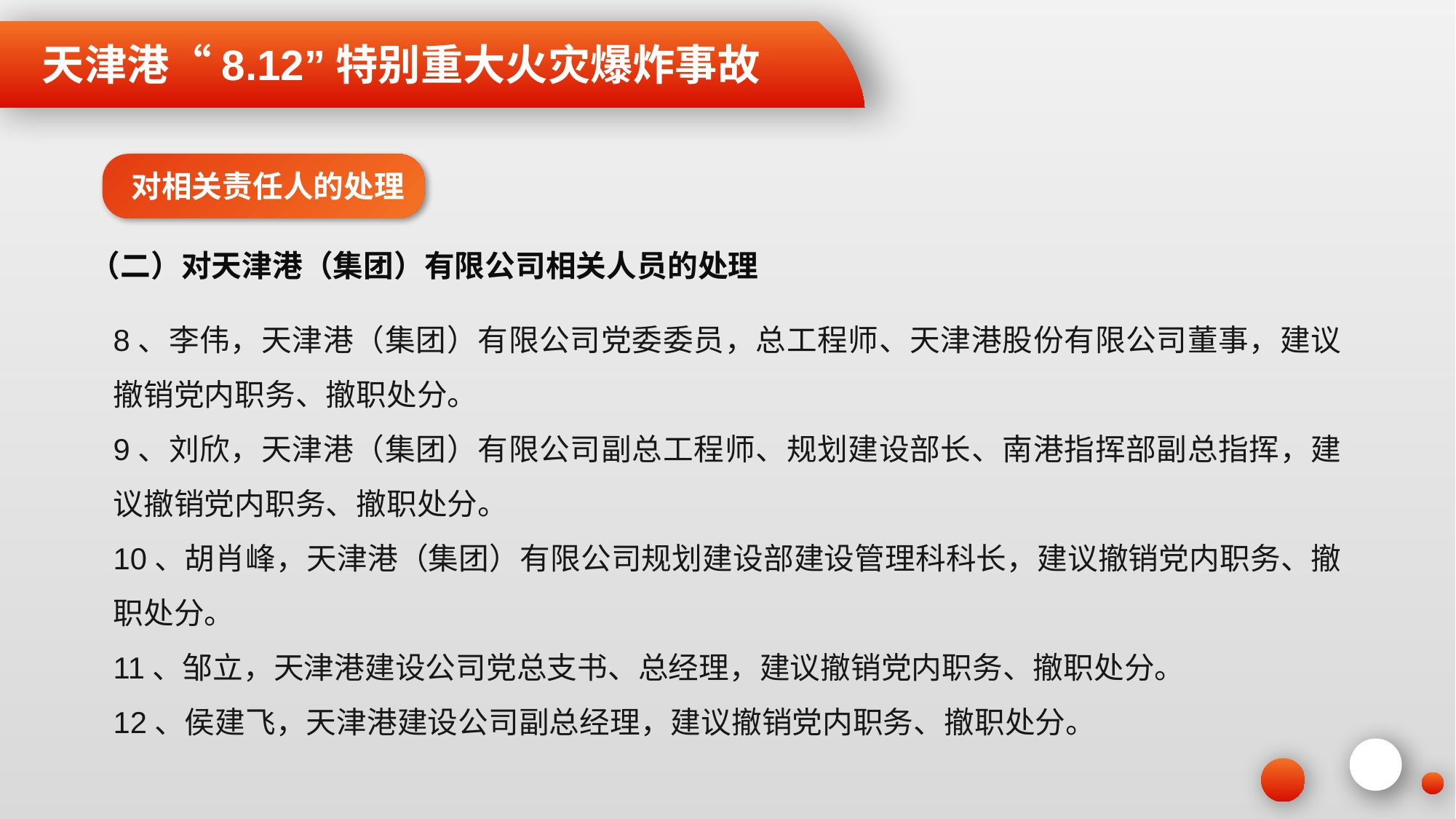

天津港“8.12”特别重大火灾爆炸事故

对相关责任人的处理
（二）对天津港（集团）有限公司相关人员的处理
8、李伟，天津港（集团）有限公司党委委员，总工程师、天津港股份有限公司董事，建议撤销党内职务、撤职处分。
9、刘欣，天津港（集团）有限公司副总工程师、规划建设部长、南港指挥部副总指挥，建议撤销党内职务、撤职处分。
10、胡肖峰，天津港（集团）有限公司规划建设部建设管理科科长，建议撤销党内职务、撤职处分。
11、邹立，天津港建设公司党总支书、总经理，建议撤销党内职务、撤职处分。
12、侯建飞，天津港建设公司副总经理，建议撤销党内职务、撤职处分。